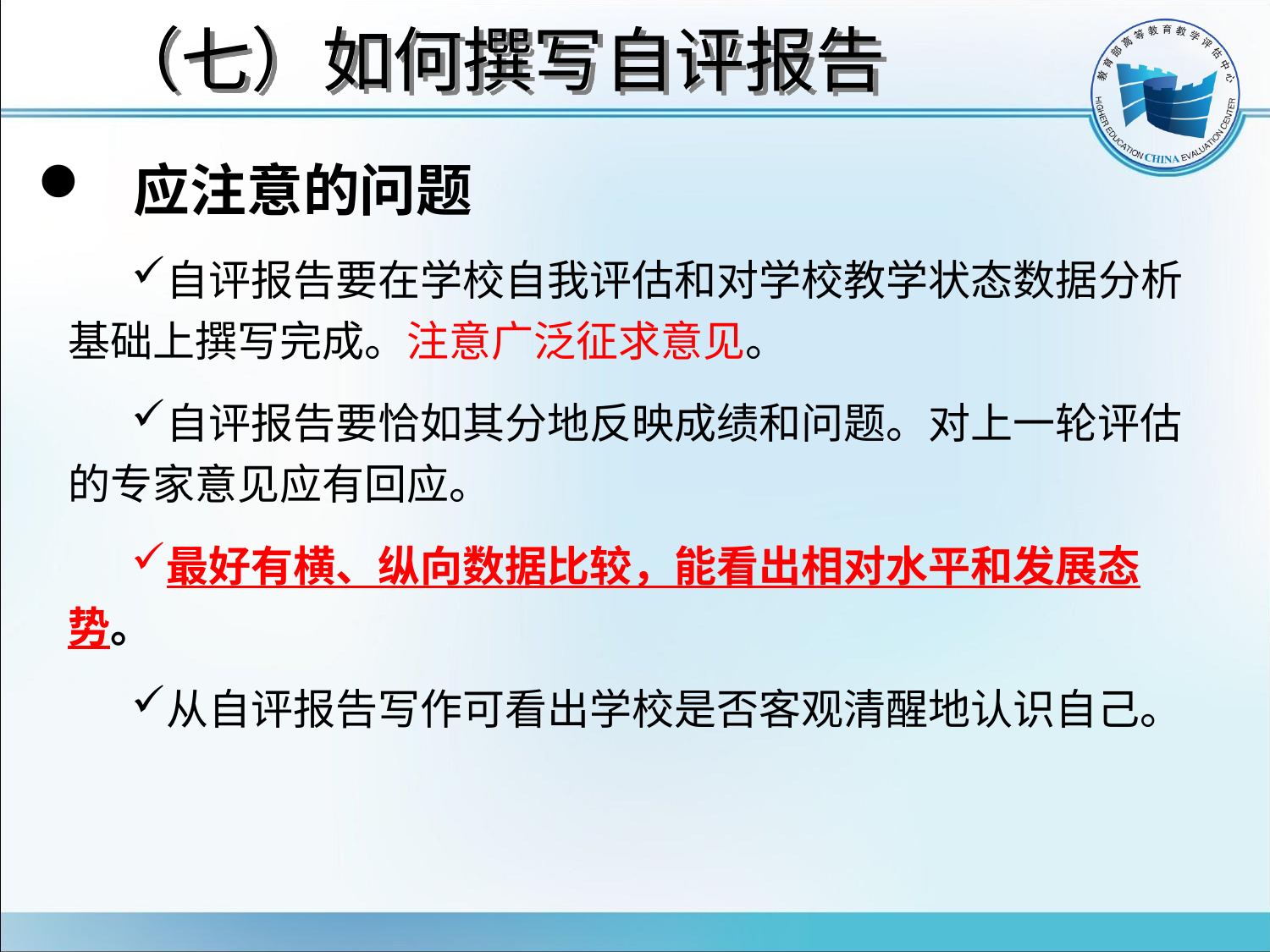

# （七）如何撰写自评报告
  应注意的问题
自评报告要在学校自我评估和对学校教学状态数据分析基础上撰写完成。注意广泛征求意见。
自评报告要恰如其分地反映成绩和问题。对上一轮评估的专家意见应有回应。
最好有横、纵向数据比较，能看出相对水平和发展态势。
从自评报告写作可看出学校是否客观清醒地认识自己。

67